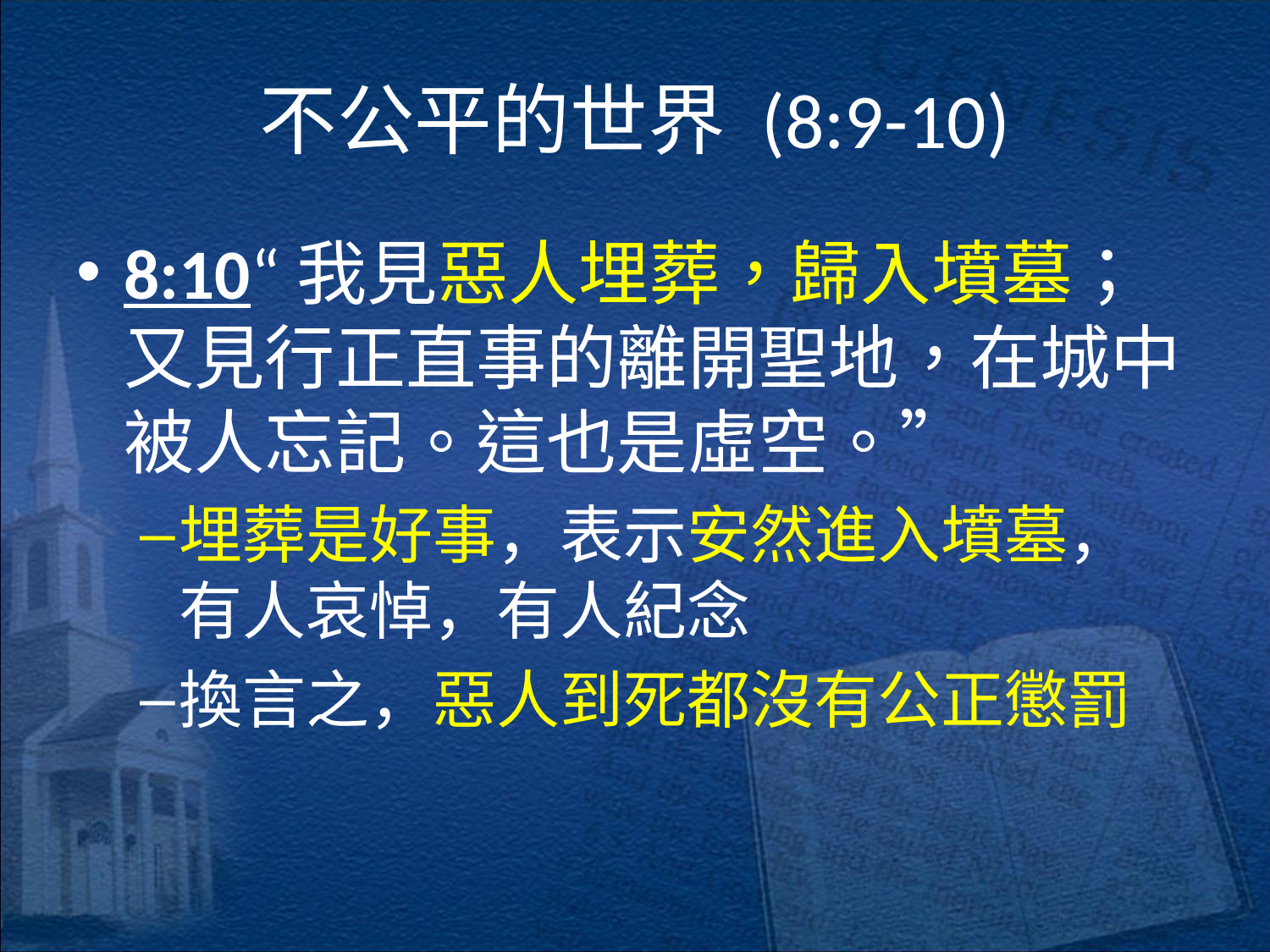

# 不公平的世界 (8:9-10)
8:10“我見惡人埋葬，歸入墳墓；又見行正直事的離開聖地，在城中被人忘記。這也是虛空。”
埋葬是好事，表示安然進入墳墓，有人哀悼，有人紀念
換言之，惡人到死都沒有公正懲罰